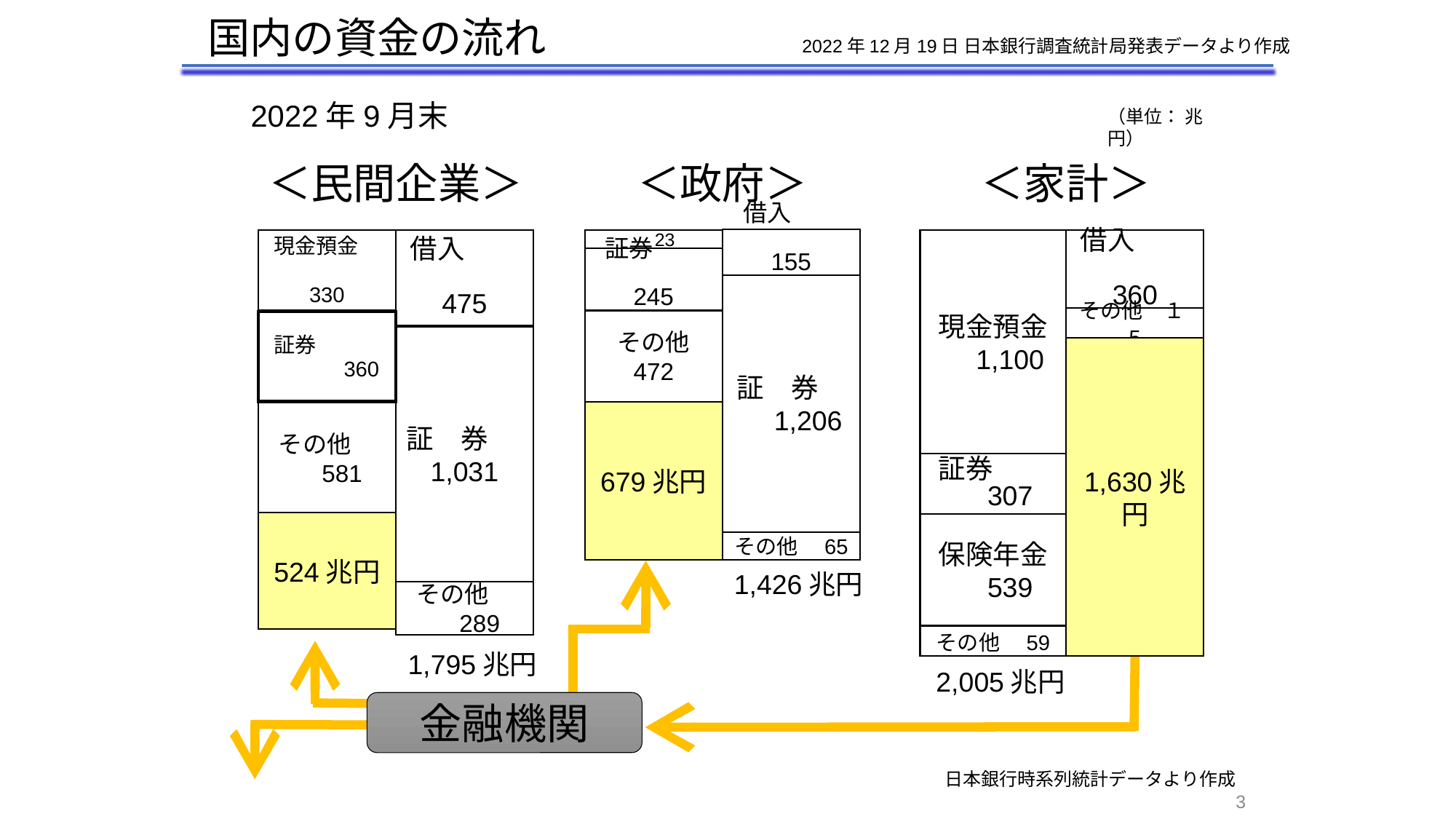

国内の資金の流れ
2022年12月19日 日本銀行調査統計局発表データより作成
2022年9月末
（単位： 兆円）
＜民間企業＞
＜政府＞
＜家計＞
借入
155
証券
245
　23
借入　　　　　　360
現金預金
330
借入　　　　　　475
現金預金　1,100
証　券　　1,206
その他　１5
その他
472
証券　　　　　　360
証　券　1,031
1,630兆円
679兆円
その他　　581
証券　　　307
524兆円
保険年金　539
その他　65
1,426兆円
その他　　289
その他　59
1,795兆円
2,005兆円
金融機関
日本銀行時系列統計データより作成
3